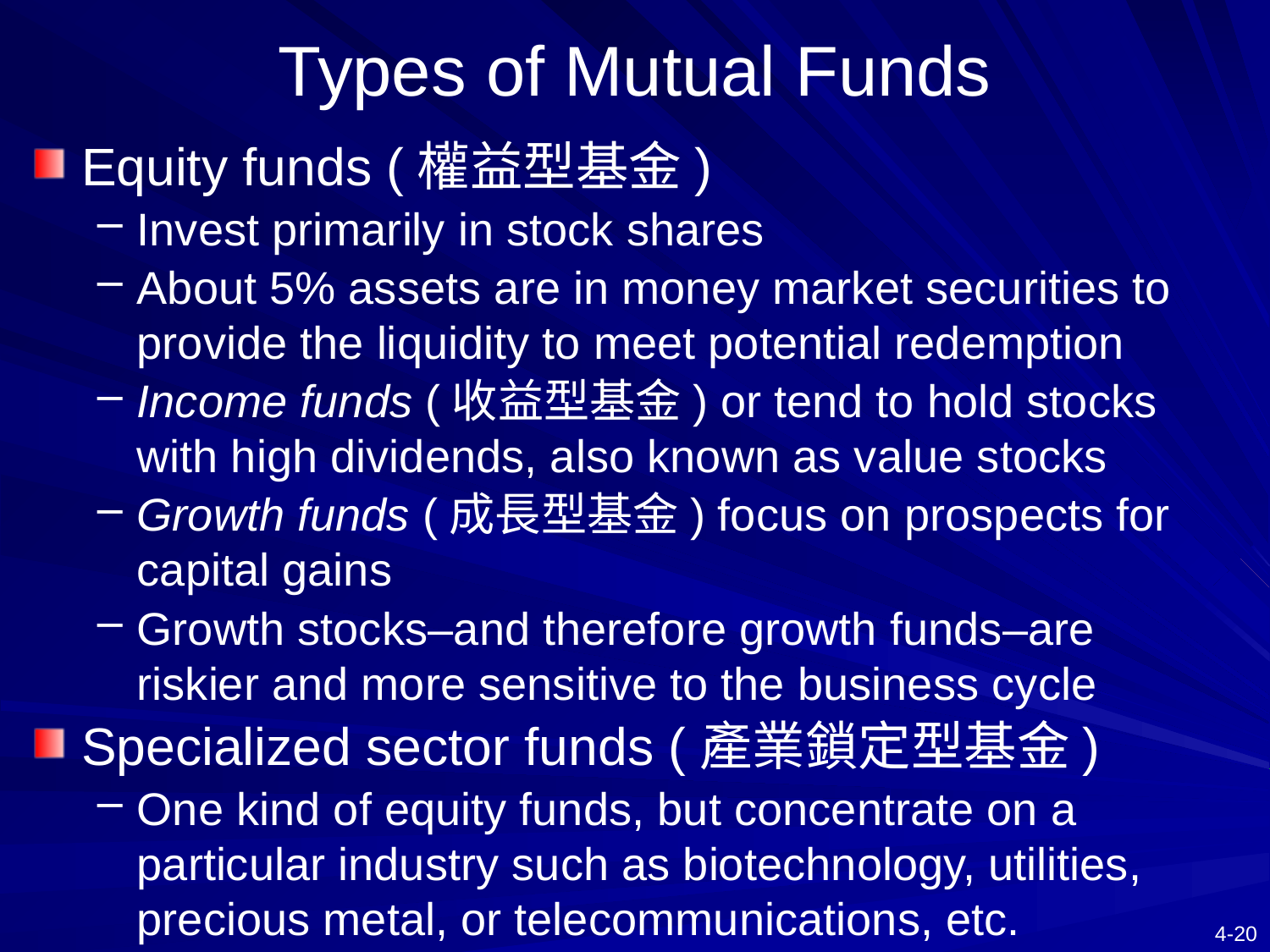

# Types of Mutual Funds
Equity funds (權益型基金)
Invest primarily in stock shares
About 5% assets are in money market securities to provide the liquidity to meet potential redemption
Income funds (收益型基金) or tend to hold stocks with high dividends, also known as value stocks
Growth funds (成長型基金) focus on prospects for capital gains
Growth stocks–and therefore growth funds–are riskier and more sensitive to the business cycle
Specialized sector funds (產業鎖定型基金)
One kind of equity funds, but concentrate on a particular industry such as biotechnology, utilities, precious metal, or telecommunications, etc.